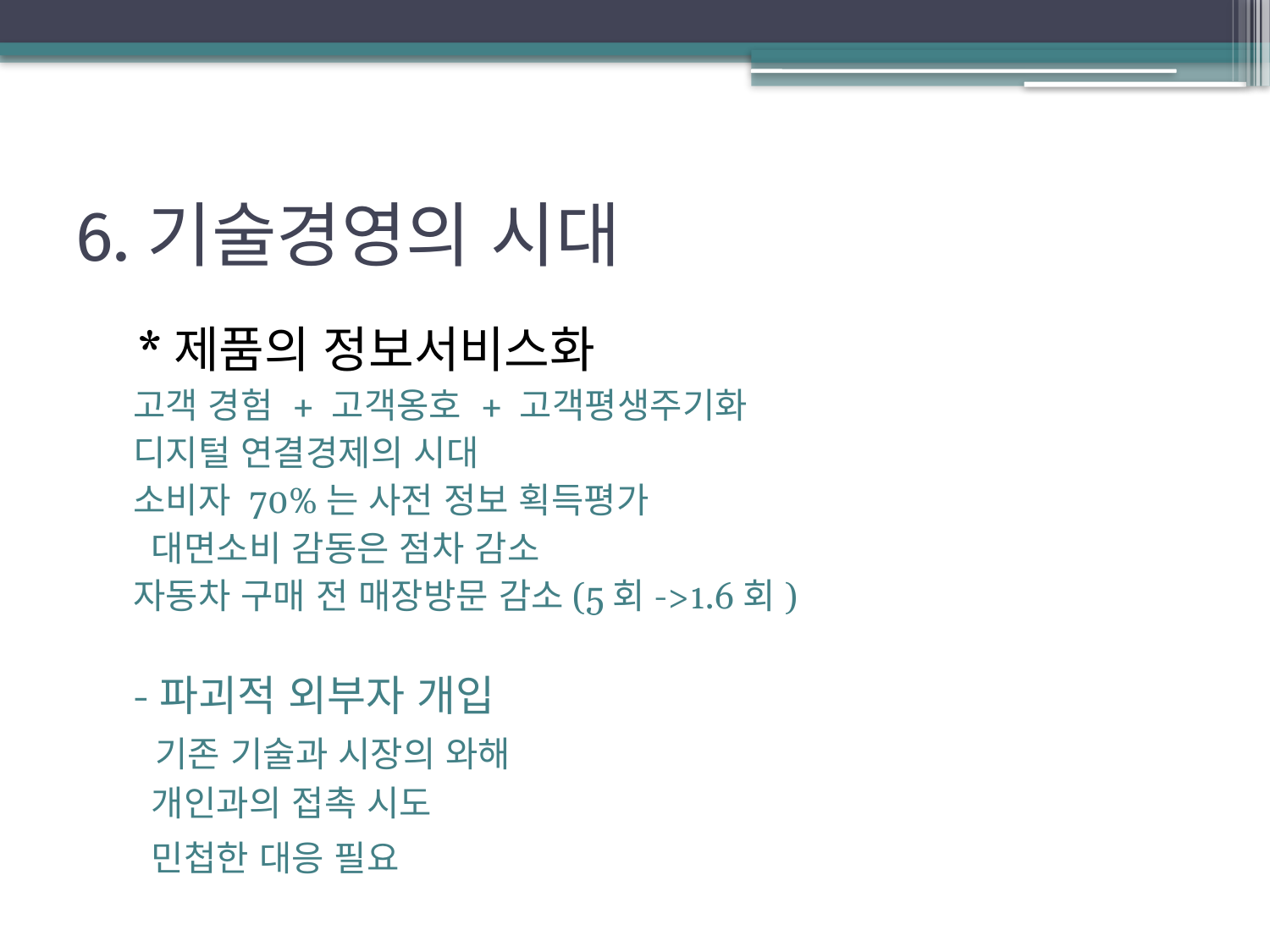

# 6.기술경영의 시대
    *제품의 정보서비스화
고객 경험 + 고객옹호 + 고객평생주기화
디지털 연결경제의 시대
소비자 70%는 사전 정보 획득평가
 대면소비 감동은 점차 감소
자동차 구매 전 매장방문 감소(5회->1.6회)

-파괴적 외부자 개입
 기존 기술과 시장의 와해
 개인과의 접촉 시도
 민첩한 대응 필요